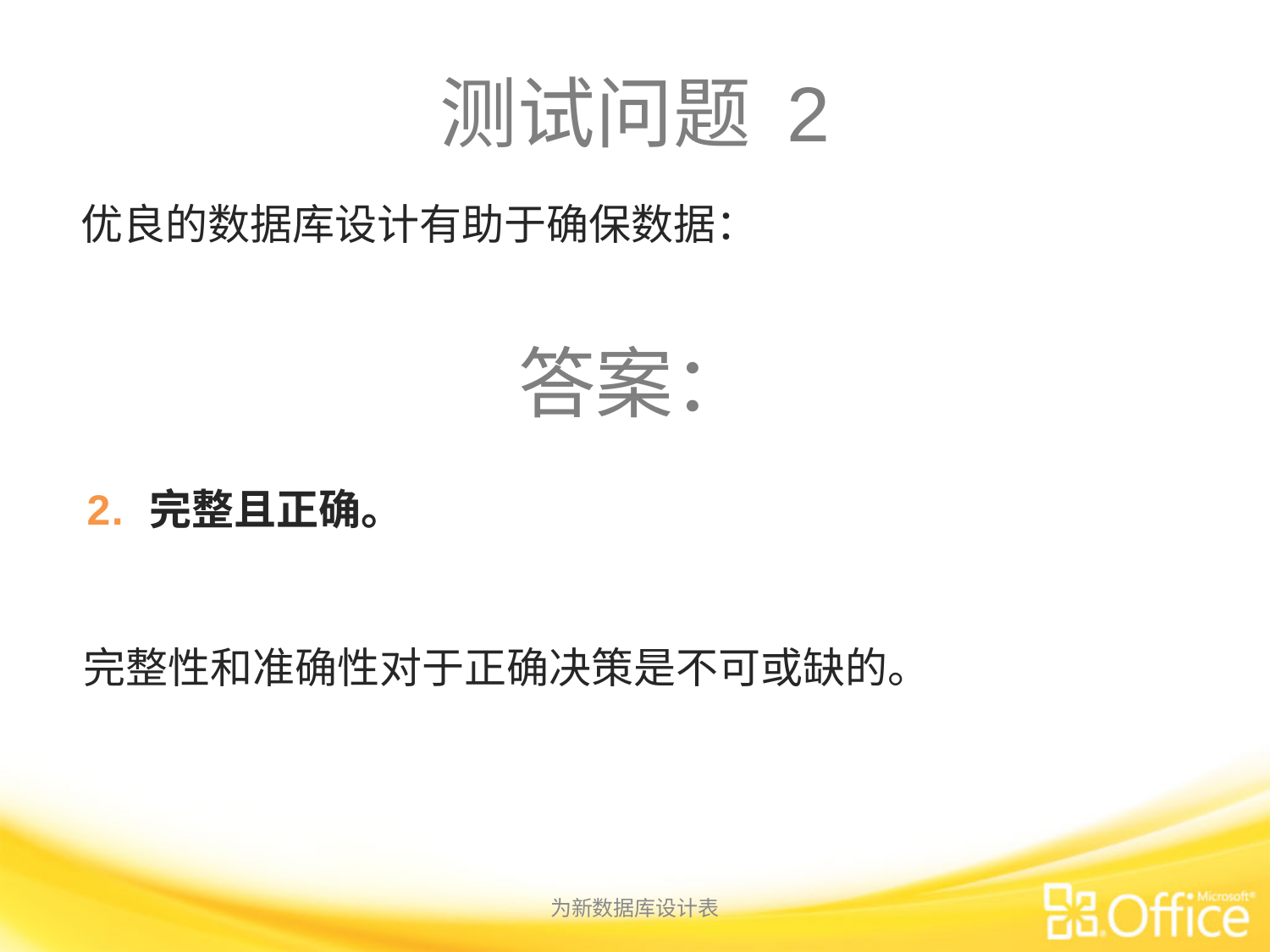

# 测试问题 2
优良的数据库设计有助于确保数据：
答案：
完整且正确。
完整性和准确性对于正确决策是不可或缺的。
为新数据库设计表